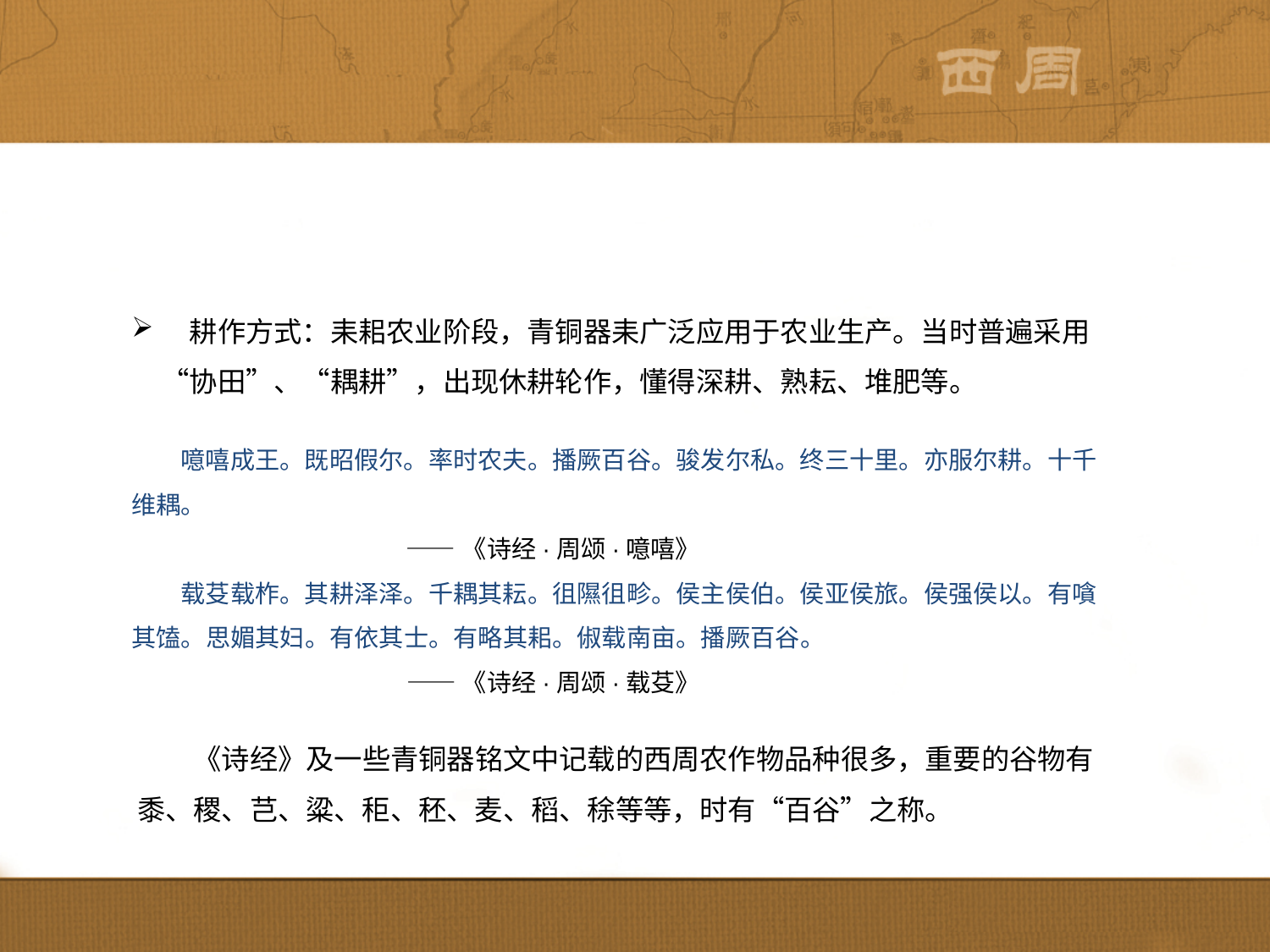

耕作方式：耒耜农业阶段，青铜器耒广泛应用于农业生产。当时普遍采用“协田”、“耦耕”，出现休耕轮作，懂得深耕、熟耘、堆肥等。
　　噫嘻成王。既昭假尔。率时农夫。播厥百谷。骏发尔私。终三十里。亦服尔耕。十千维耦。
                                                  ——《诗经·周颂·噫嘻》
　　载芟载柞。其耕泽泽。千耦其耘。徂隰徂畛。侯主侯伯。侯亚侯旅。侯强侯以。有嗿其馌。思媚其妇。有依其士。有略其耜。俶载南亩。播厥百谷。
                                                  ——《诗经·周颂·载芟》
　　《诗经》及一些青铜器铭文中记载的西周农作物品种很多，重要的谷物有黍、稷、芑、粱、秬、秠、麦、稻、稌等等，时有“百谷”之称。